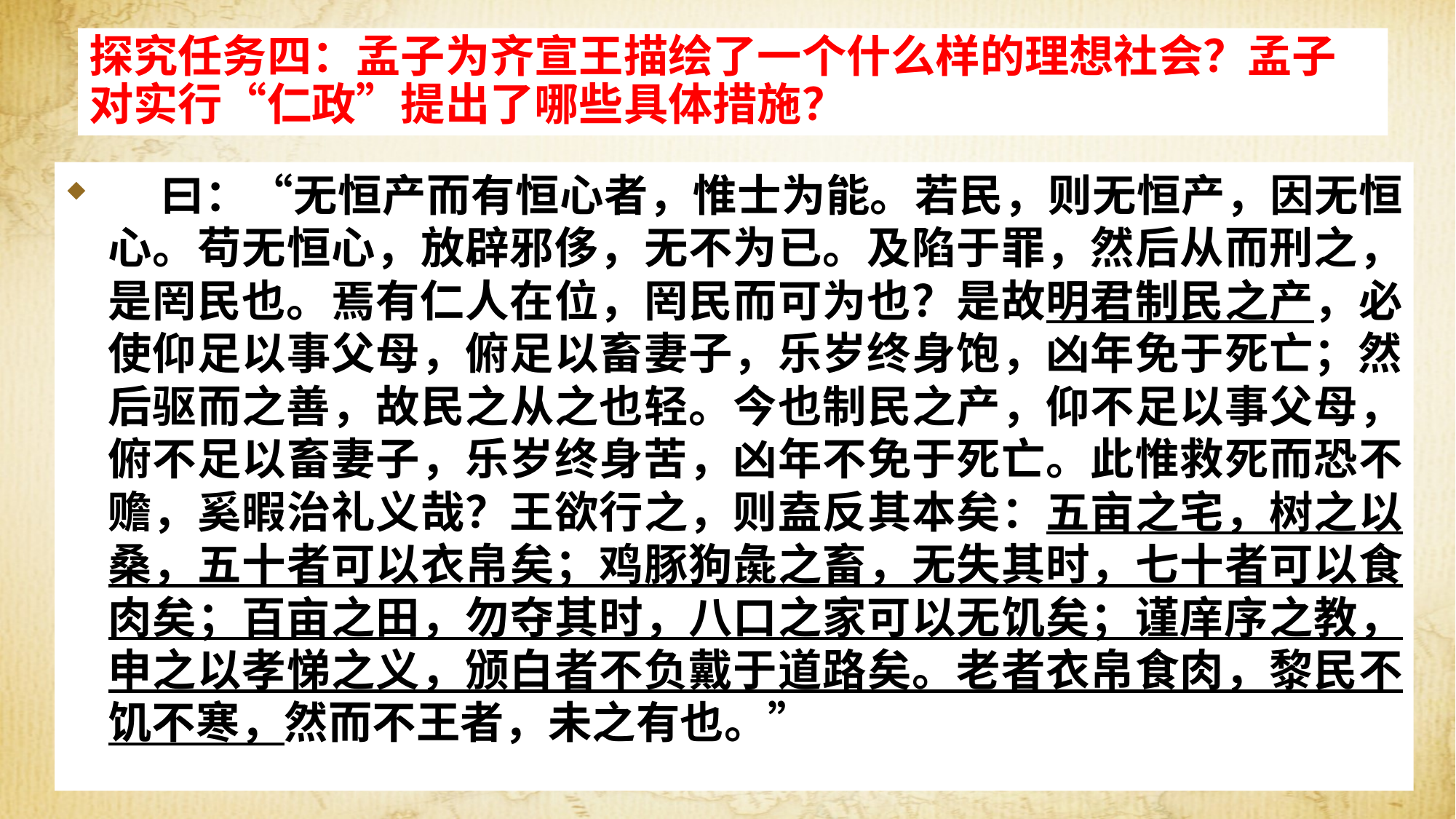

# 探究任务四：孟子为齐宣王描绘了一个什么样的理想社会？孟子对实行“仁政”提出了哪些具体措施？
    曰：“无恒产而有恒心者，惟士为能。若民，则无恒产，因无恒心。苟无恒心，放辟邪侈，无不为已。及陷于罪，然后从而刑之，是罔民也。焉有仁人在位，罔民而可为也？是故明君制民之产，必使仰足以事父母，俯足以畜妻子，乐岁终身饱，凶年免于死亡；然后驱而之善，故民之从之也轻。今也制民之产，仰不足以事父母，俯不足以畜妻子，乐岁终身苦，凶年不免于死亡。此惟救死而恐不赡，奚暇治礼义哉？王欲行之，则盍反其本矣：五亩之宅，树之以桑，五十者可以衣帛矣；鸡豚狗彘之畜，无失其时，七十者可以食肉矣；百亩之田，勿夺其时，八口之家可以无饥矣；谨庠序之教，申之以孝悌之义，颁白者不负戴于道路矣。老者衣帛食肉，黎民不饥不寒，然而不王者，未之有也。”